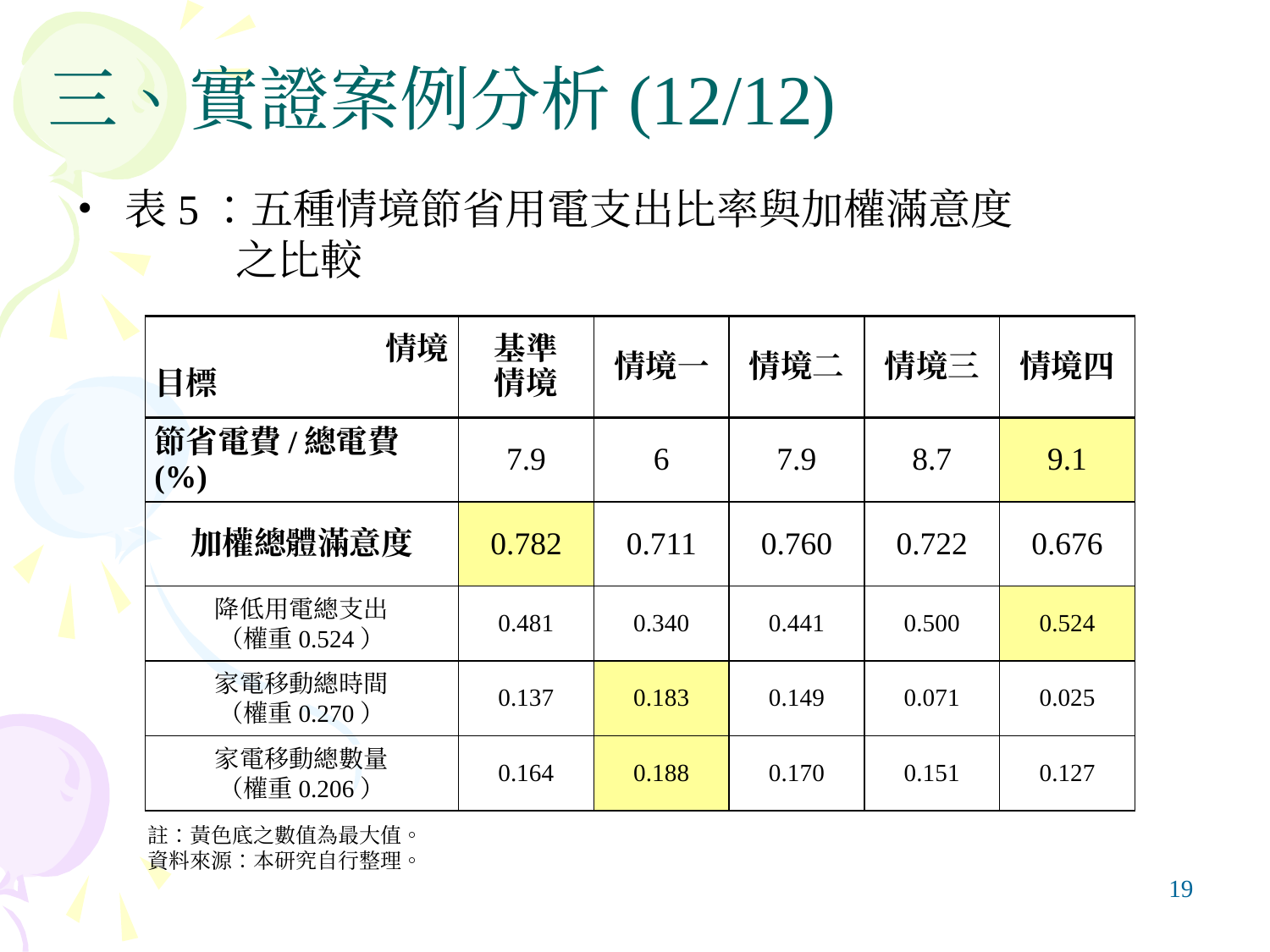

# 三、實證案例分析(12/12)
表5：五種情境節省用電支出比率與加權滿意度
              之比較
| 情境 目標 | 基準 情境 | 情境一 | 情境二 | 情境三 | 情境四 |
| --- | --- | --- | --- | --- | --- |
| 節省電費/總電費(%) | 7.9 | 6 | 7.9 | 8.7 | 9.1 |
| 加權總體滿意度 | 0.782 | 0.711 | 0.760 | 0.722 | 0.676 |
| 降低用電總支出 （權重0.524） | 0.481 | 0.340 | 0.441 | 0.500 | 0.524 |
| 家電移動總時間 （權重0.270） | 0.137 | 0.183 | 0.149 | 0.071 | 0.025 |
| 家電移動總數量 （權重0.206） | 0.164 | 0.188 | 0.170 | 0.151 | 0.127 |
註：黃色底之數值為最大值。
資料來源：本研究自行整理。
19